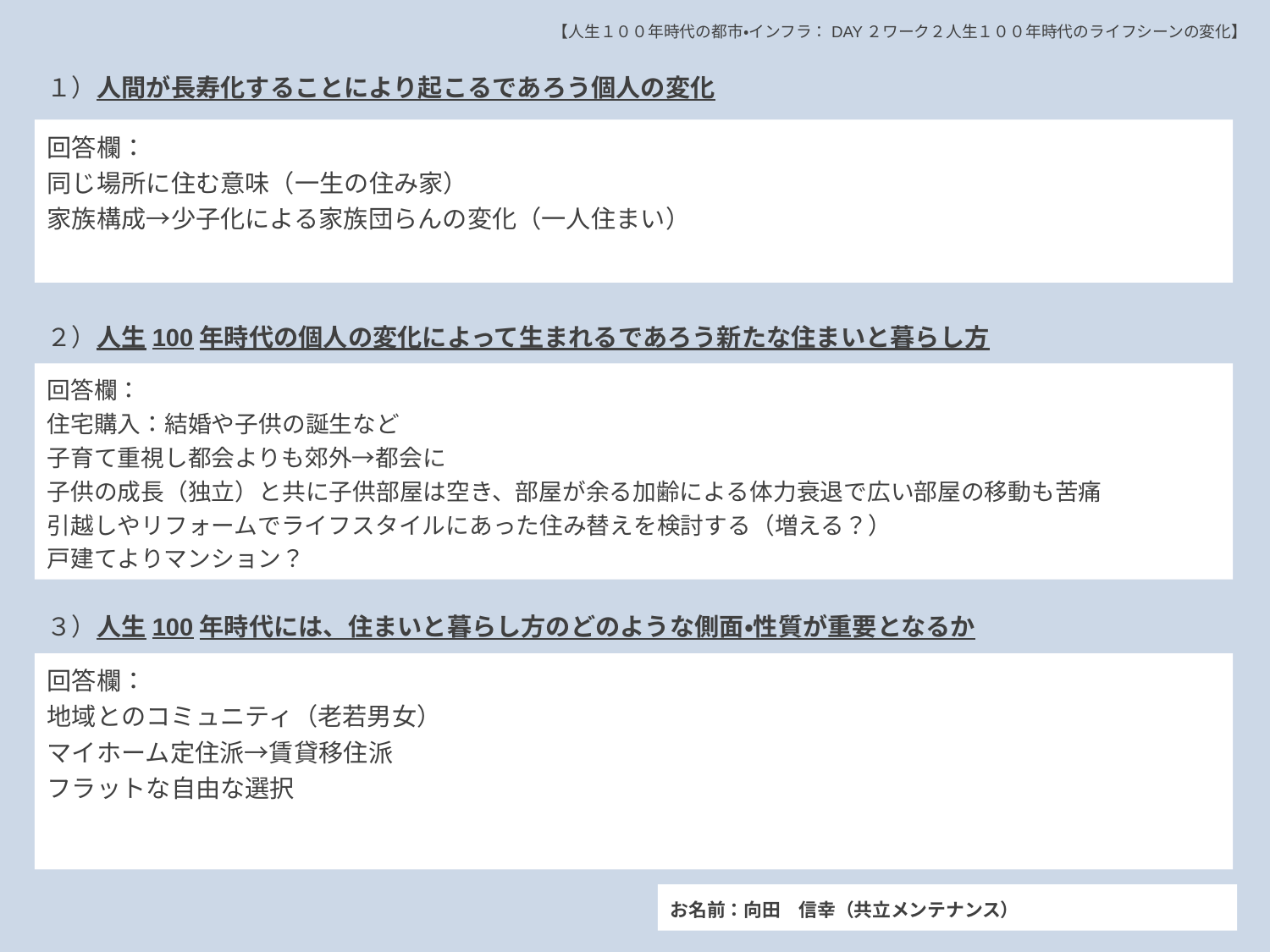

【人生１００年時代の都市・インフラ：DAY２ワーク２人生１００年時代のライフシーンの変化】
１）人間が長寿化することにより起こるであろう個人の変化
回答欄：
同じ場所に住む意味（一生の住み家）
家族構成→少子化による家族団らんの変化（一人住まい）
２）人生100年時代の個人の変化によって生まれるであろう新たな住まいと暮らし方
回答欄：
住宅購入：結婚や子供の誕生など
子育て重視し都会よりも郊外→都会に
子供の成長（独立）と共に子供部屋は空き、部屋が余る加齢による体力衰退で広い部屋の移動も苦痛
引越しやリフォームでライフスタイルにあった住み替えを検討する（増える？）
戸建てよりマンション？
３）人生100年時代には、住まいと暮らし方のどのような側面・性質が重要となるか
回答欄：
地域とのコミュニティ（老若男女）
マイホーム定住派→賃貸移住派
フラットな自由な選択

お名前：向田　信幸（共立メンテナンス）